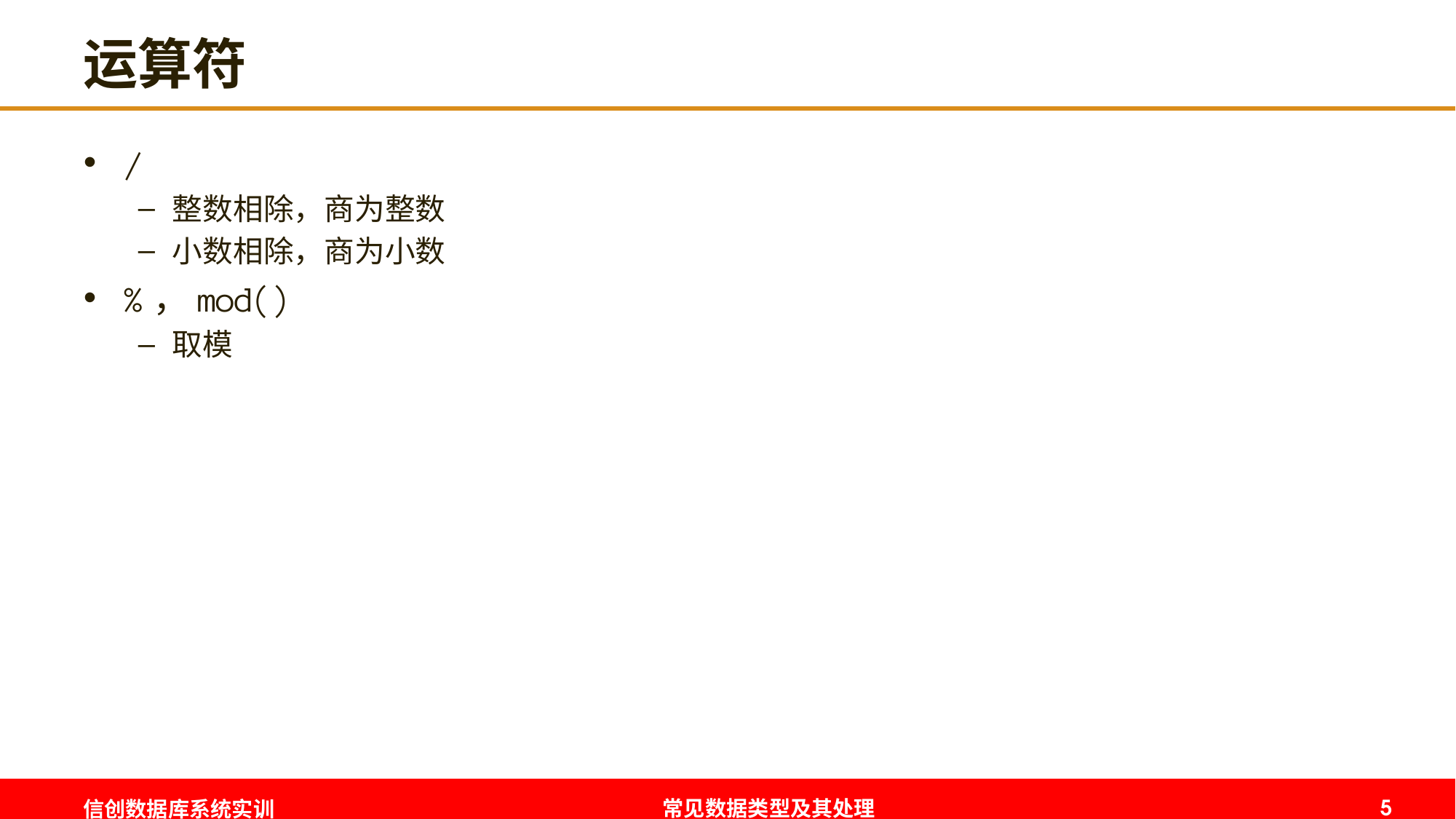

# 运算符
/
整数相除，商为整数
小数相除，商为小数
%，mod()
取模